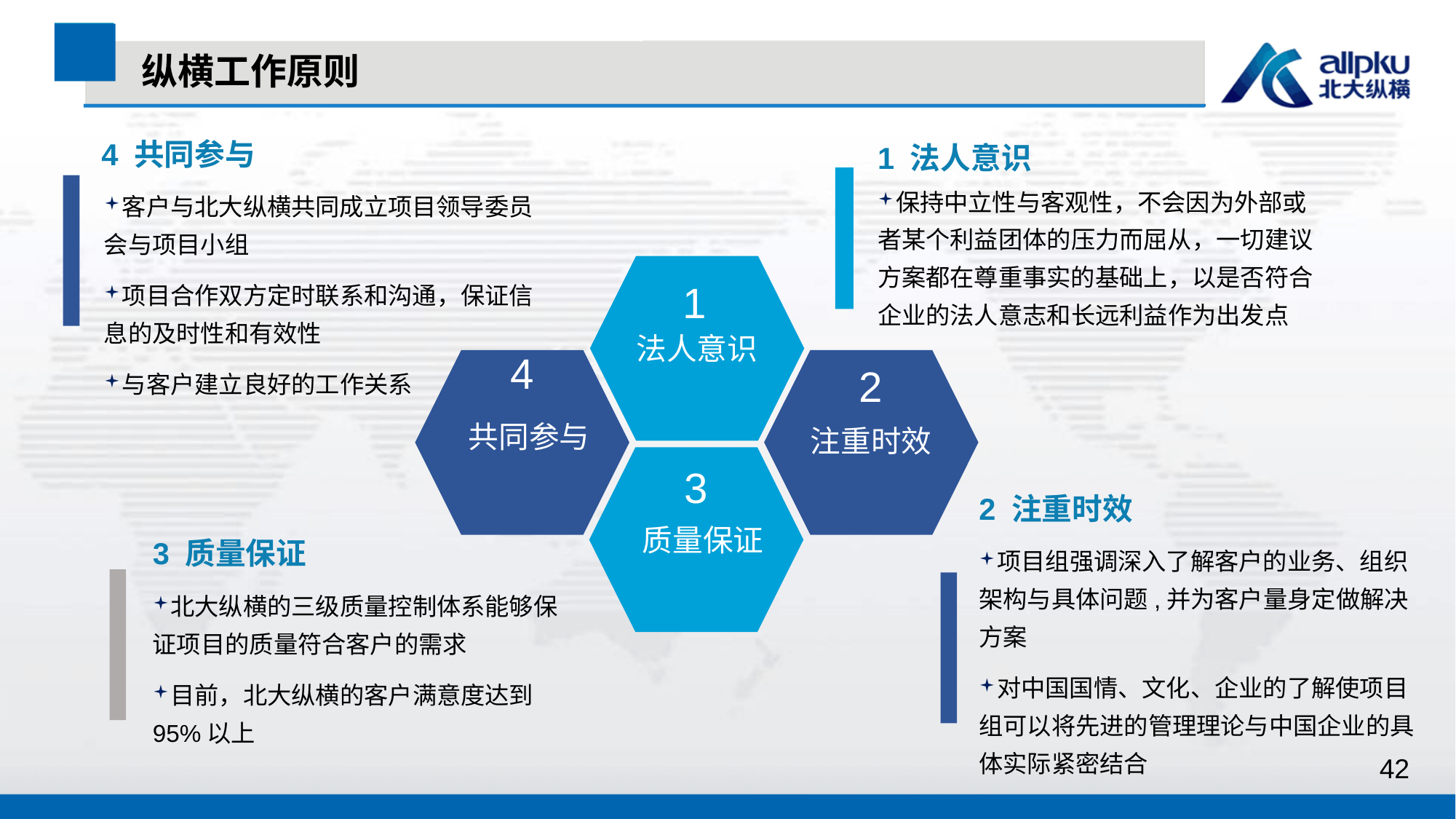

纵横工作原则
4 共同参与
1 法人意识

保持中立性与客观性，不会因为外部或者某个利益团体的压力而屈从，一切建议方案都在尊重事实的基础上，以是否符合企业的法人意志和长远利益作为出发点

客户与北大纵横共同成立项目领导委员会与项目小组
项目合作双方定时联系和沟通，保证信息的及时性和有效性
与客户建立良好的工作关系

1
法人意识
4

2
共同参与
注重时效

3
2 注重时效
质量保证
3 质量保证
项目组强调深入了解客户的业务、组织架构与具体问题,并为客户量身定做解决方案
对中国国情、文化、企业的了解使项目组可以将先进的管理理论与中国企业的具体实际紧密结合

北大纵横的三级质量控制体系能够保证项目的质量符合客户的需求
目前，北大纵横的客户满意度达到95%以上